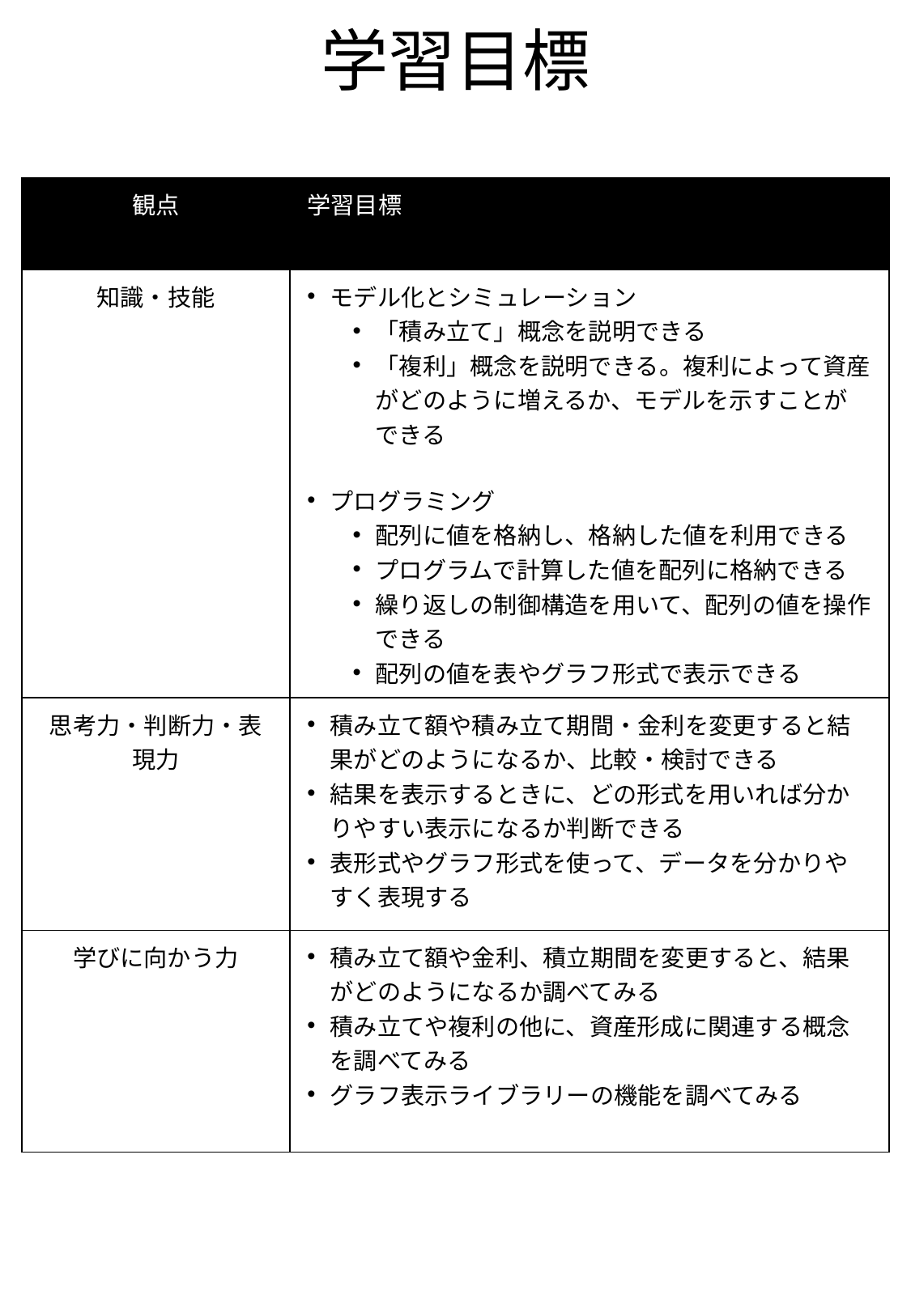

# 学習目標
| 観点 | 学習目標 |
| --- | --- |
| 知識・技能 | モデル化とシミュレーション 「積み立て」概念を説明できる 「複利」概念を説明できる。複利によって資産がどのように増えるか、モデルを示すことができる プログラミング 配列に値を格納し、格納した値を利用できる プログラムで計算した値を配列に格納できる 繰り返しの制御構造を用いて、配列の値を操作できる 配列の値を表やグラフ形式で表示できる |
| 思考力・判断力・表現力 | 積み立て額や積み立て期間・金利を変更すると結果がどのようになるか、比較・検討できる 結果を表示するときに、どの形式を用いれば分かりやすい表示になるか判断できる 表形式やグラフ形式を使って、データを分かりやすく表現する |
| 学びに向かう力 | 積み立て額や金利、積立期間を変更すると、結果がどのようになるか調べてみる 積み立てや複利の他に、資産形成に関連する概念を調べてみる グラフ表示ライブラリーの機能を調べてみる |